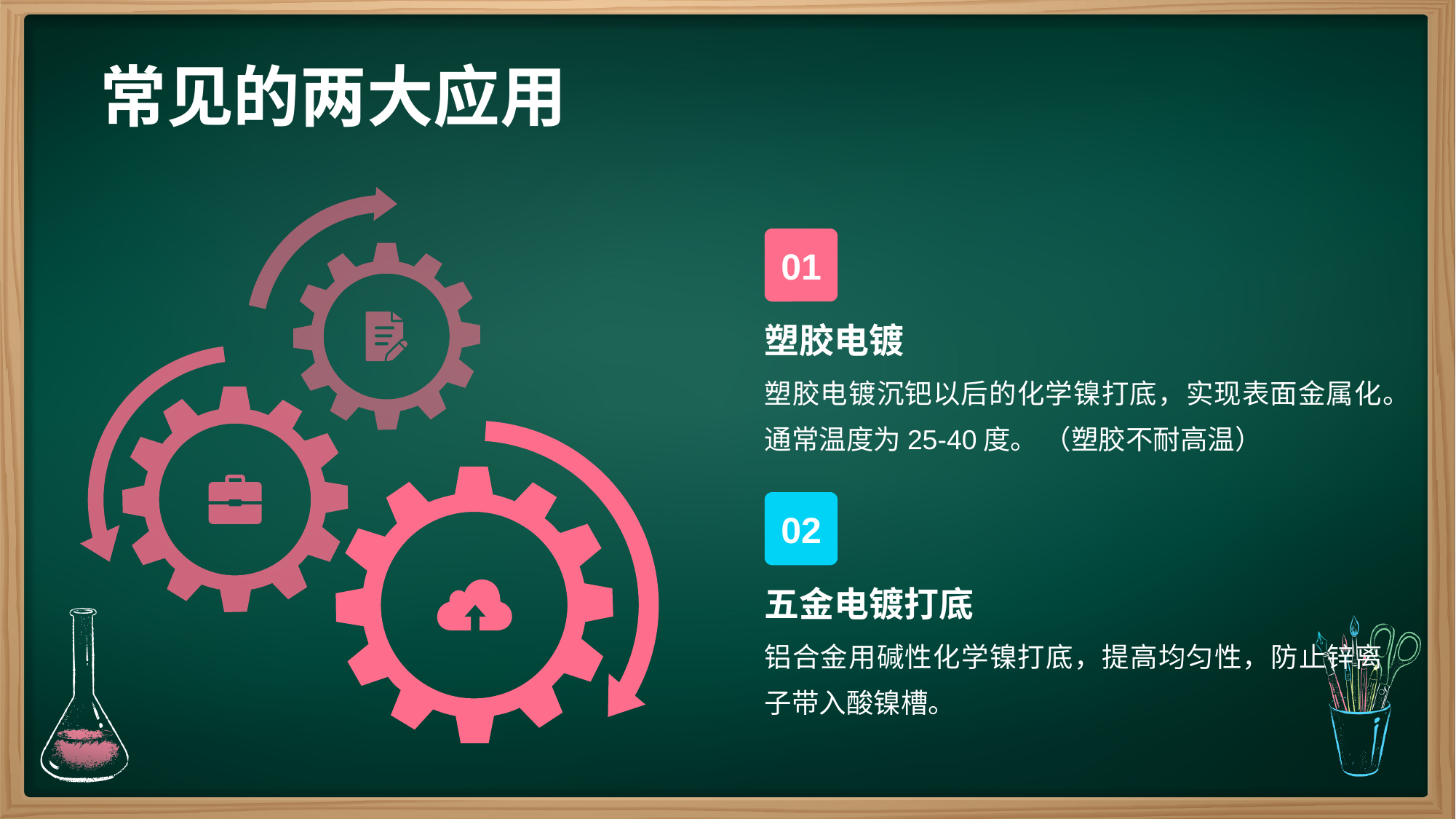

# 常见的两大应用

01

塑胶电镀

塑胶电镀沉钯以后的化学镍打底，实现表面金属化。通常温度为25-40度。 （塑胶不耐高温）

02
五金电镀打底

铝合金用碱性化学镍打底，提高均匀性，防止锌离子带入酸镍槽。